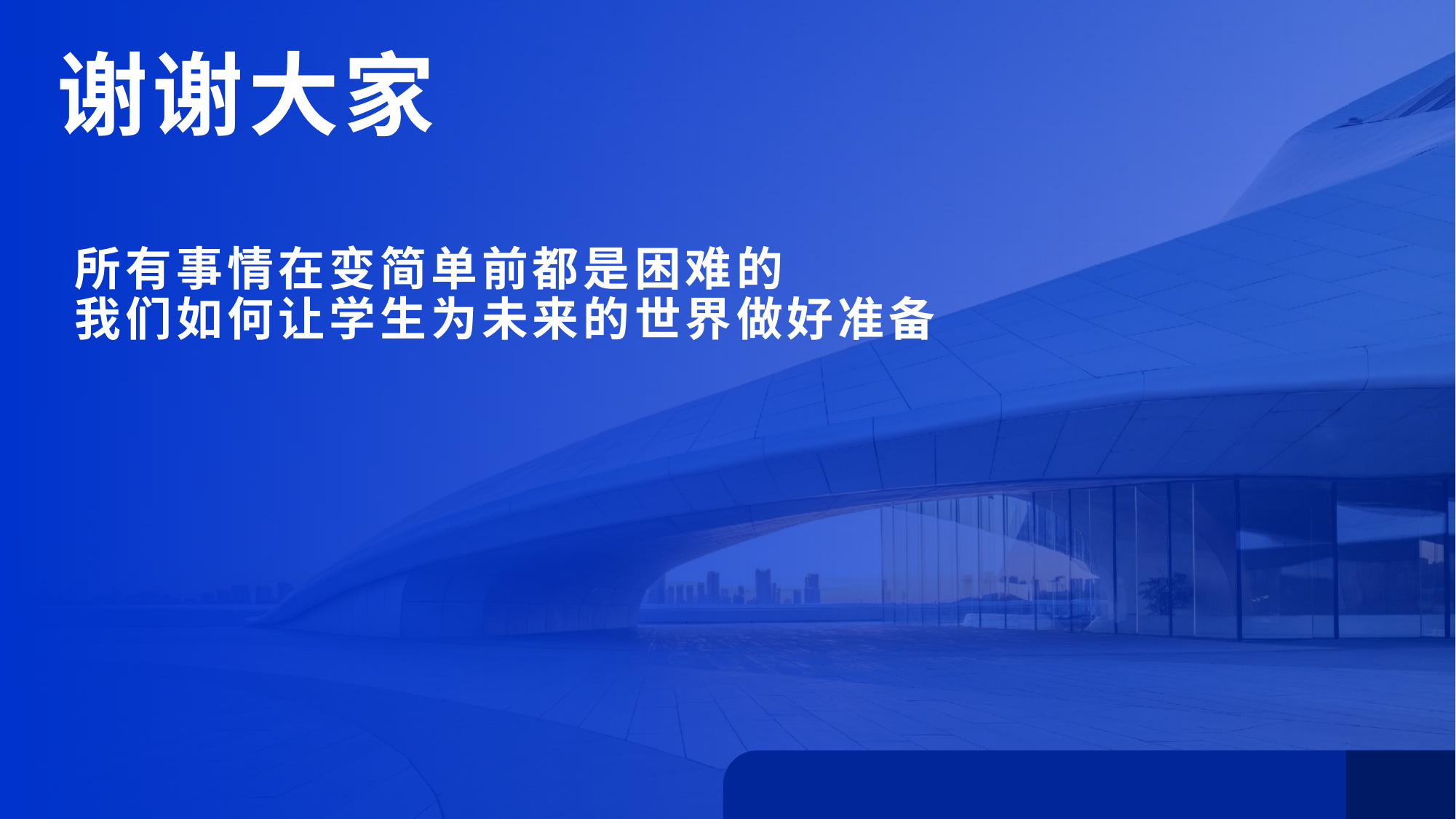

谢谢大家
所有事情在变简单前都是困难的
我们如何让学生为未来的世界做好准备